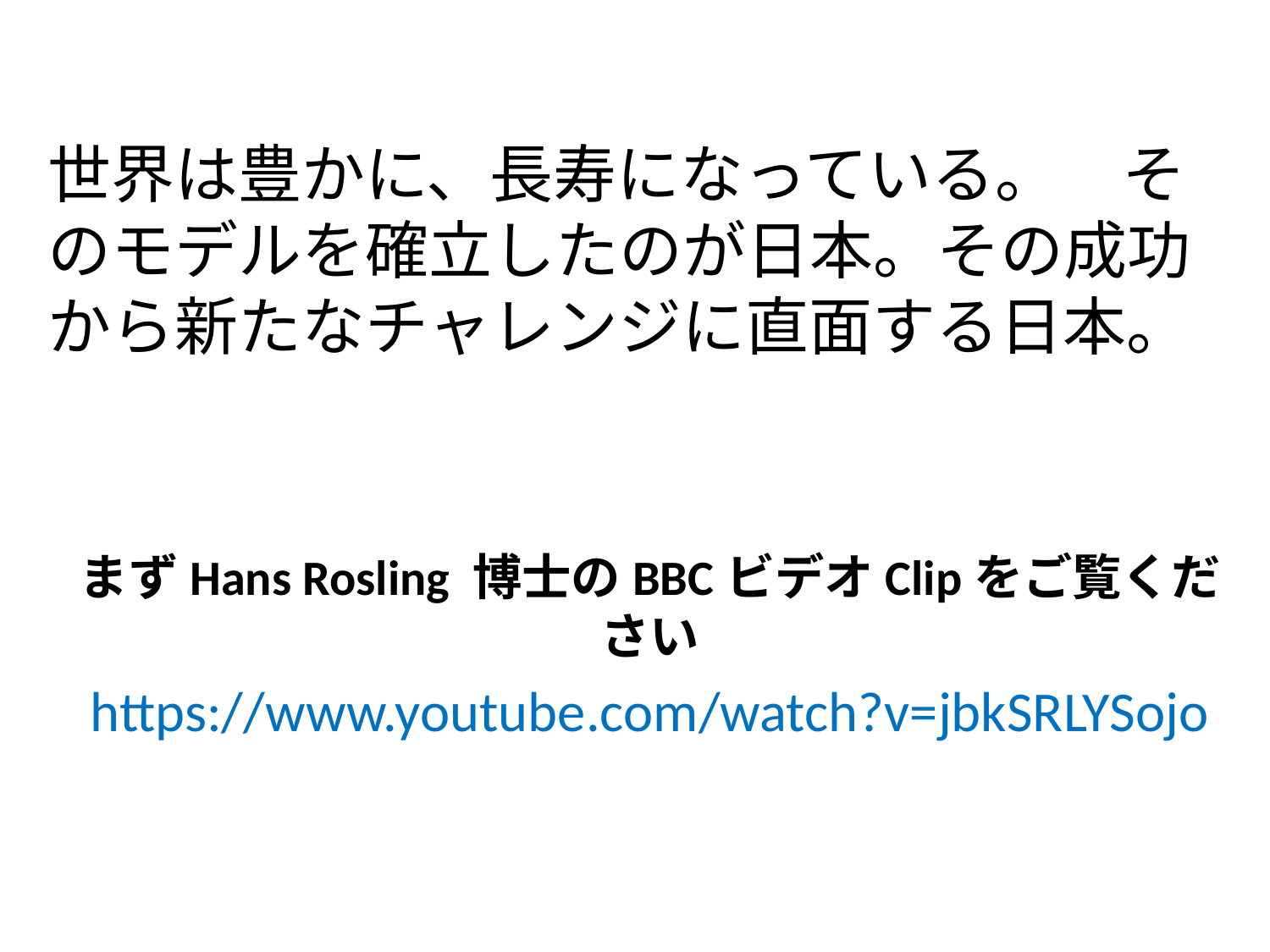

# 世界は豊かに、長寿になっている。　そのモデルを確立したのが日本。その成功から新たなチャレンジに直面する日本。
まずHans Rosling 博士のBBCビデオClipをご覧ください
https://www.youtube.com/watch?v=jbkSRLYSojo